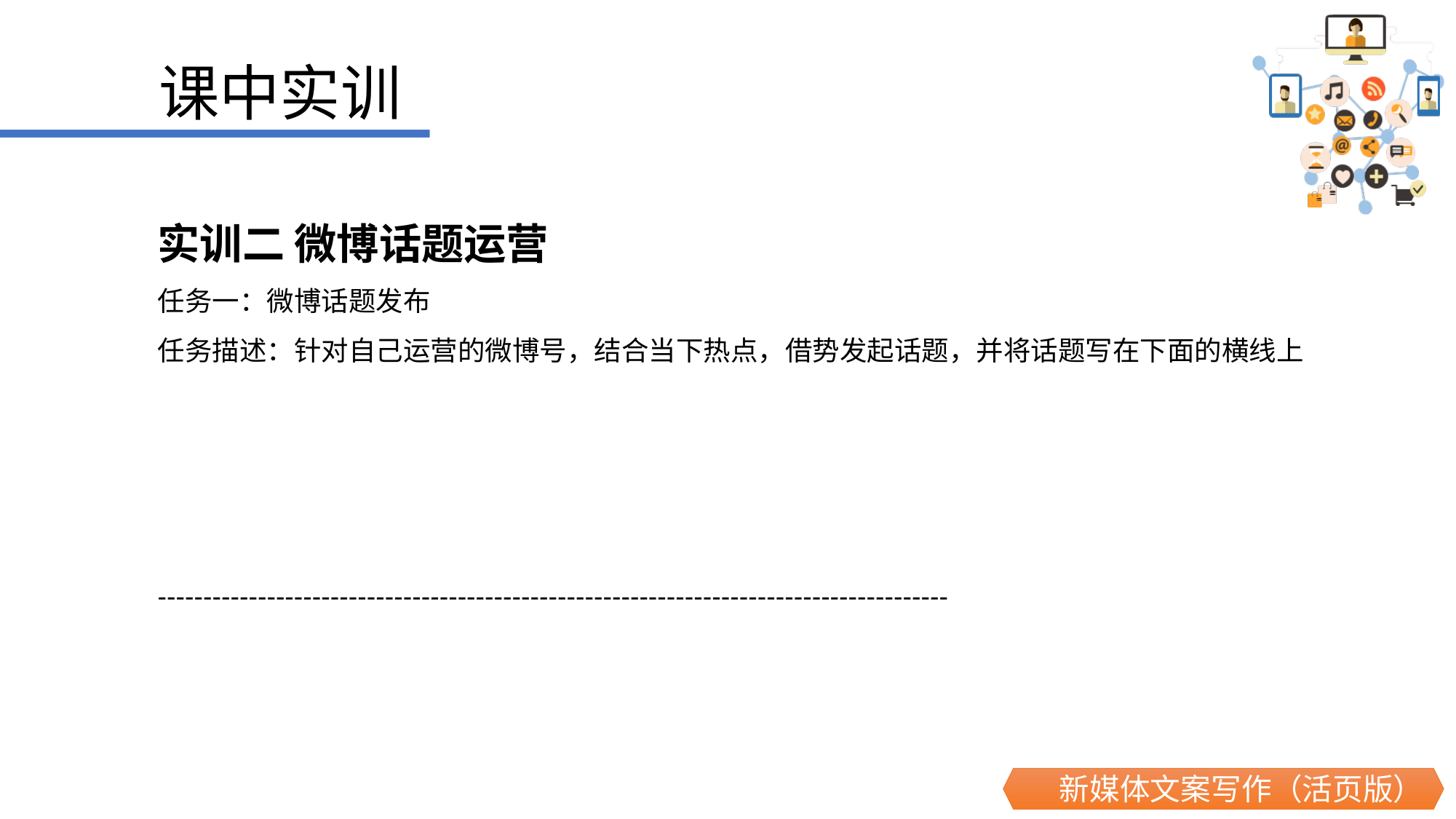

课中实训

实训二 微博话题运营
任务一：微博话题发布
任务描述：针对自己运营的微博号，结合当下热点，借势发起话题，并将话题写在下面的横线上

---------------------------------------------------------------------------------------